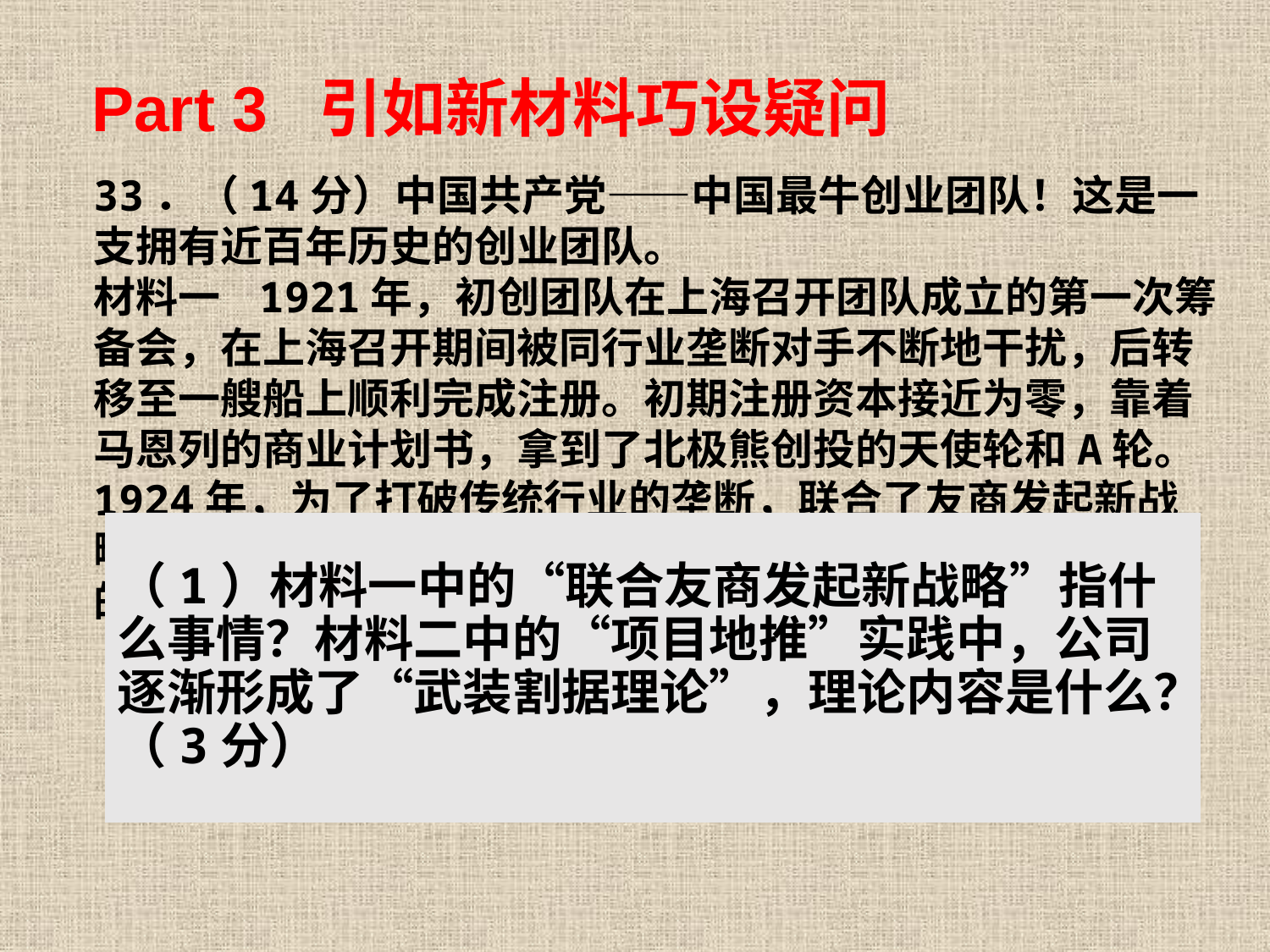

Part 3  引如新材料巧设疑问

33．（14分）中国共产党——中国最牛创业团队！这是一支拥有近百年历史的创业团队。
材料一   1921年，初创团队在上海召开团队成立的第一次筹备会，在上海召开期间被同行业垄断对手不断地干扰，后转移至一艘船上顺利完成注册。初期注册资本接近为零，靠着马恩列的商业计划书，拿到了北极熊创投的天使轮和A轮。
1924年，为了打破传统行业的垄断，联合了友商发起新战略，但是由于友商的恶意陷害和投机行为，造成了最终计划的失败。
      ——改编自网络帖子《不服不行，这才是世界上最牛
       的创业团队！》

（1）材料一中的“联合友商发起新战略”指什么事情？材料二中的“项目地推”实践中，公司逐渐形成了“武装割据理论”，理论内容是什么？（3分）